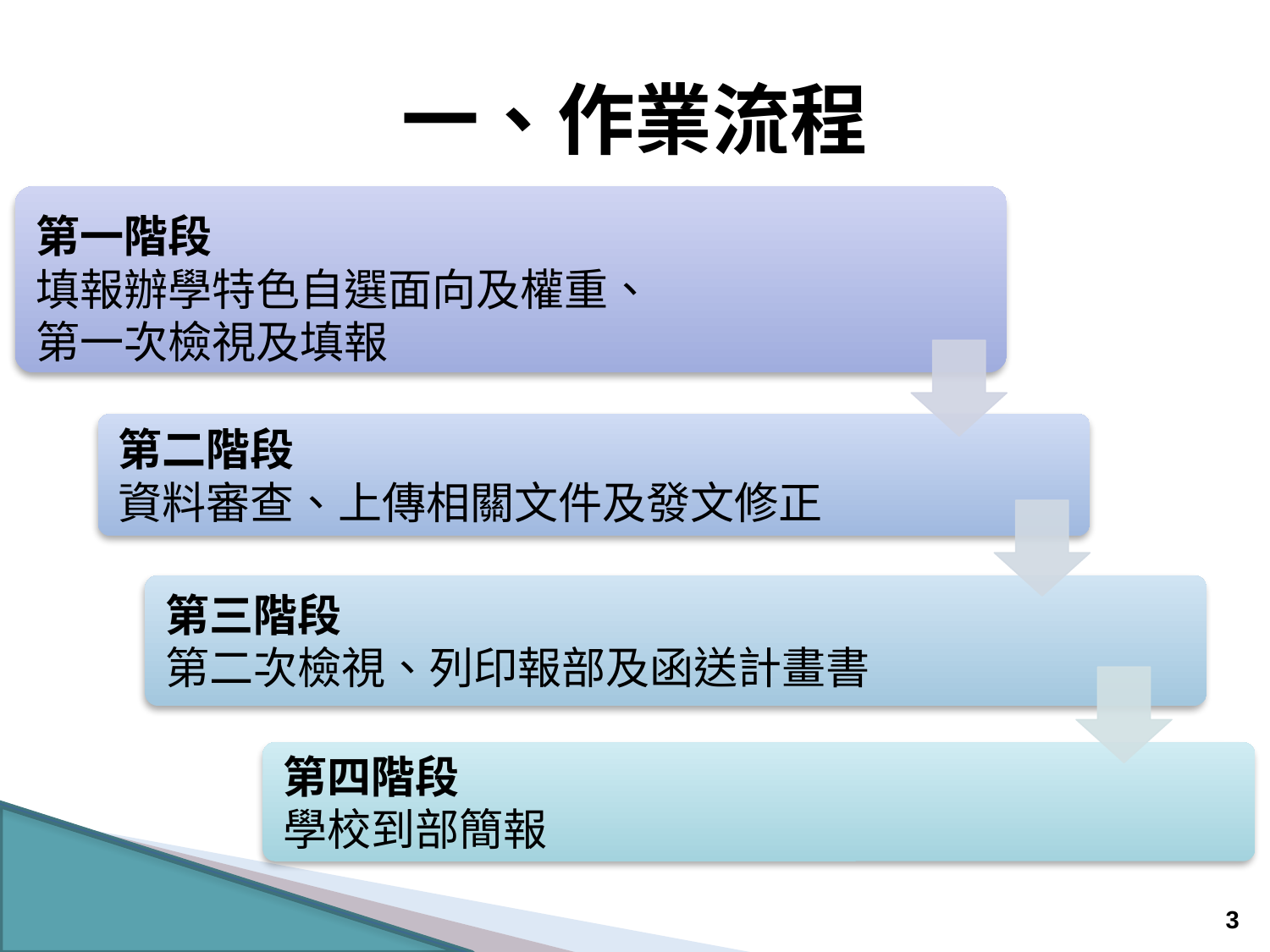

# 一、作業流程
第一階段
填報辦學特色自選面向及權重、
第一次檢視及填報
第二階段
資料審查、上傳相關文件及發文修正
第三階段
第二次檢視、列印報部及函送計畫書
第四階段
學校到部簡報

3